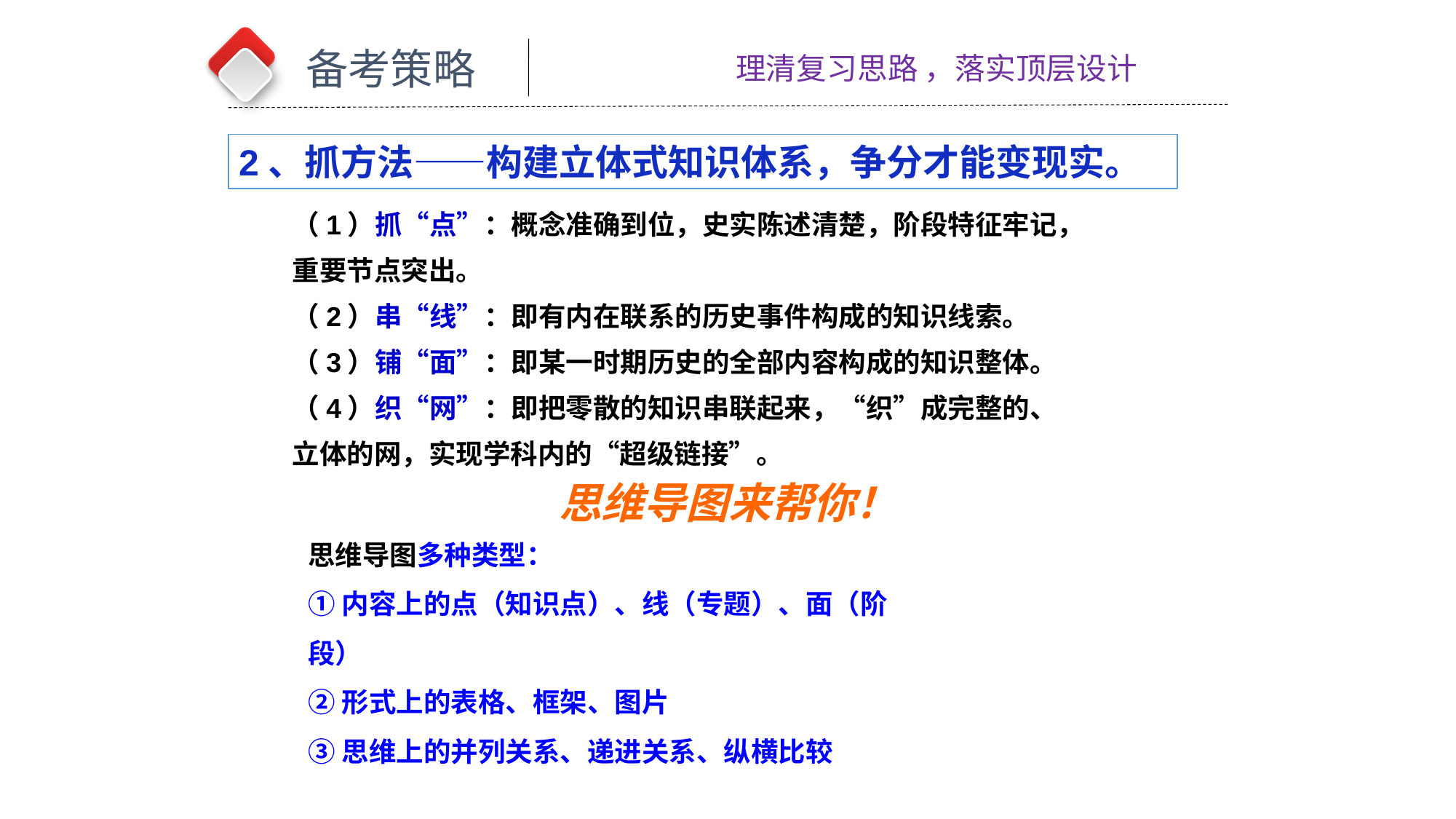

备考策略
理清复习思路 ，落实顶层设计

2、抓方法——构建立体式知识体系，争分才能变现实。
（1）抓“点”：概念准确到位，史实陈述清楚，阶段特征牢记，
重要节点突出。
（2）串“线”：即有内在联系的历史事件构成的知识线索。
（3）铺“面”：即某一时期历史的全部内容构成的知识整体。
（4）织“网”：即把零散的知识串联起来，“织”成完整的、
立体的网，实现学科内的“超级链接”。
思维导图来帮你！
思维导图多种类型：
①内容上的点（知识点）、线（专题）、面（阶段）
②形式上的表格、框架、图片
③思维上的并列关系、递进关系、纵横比较